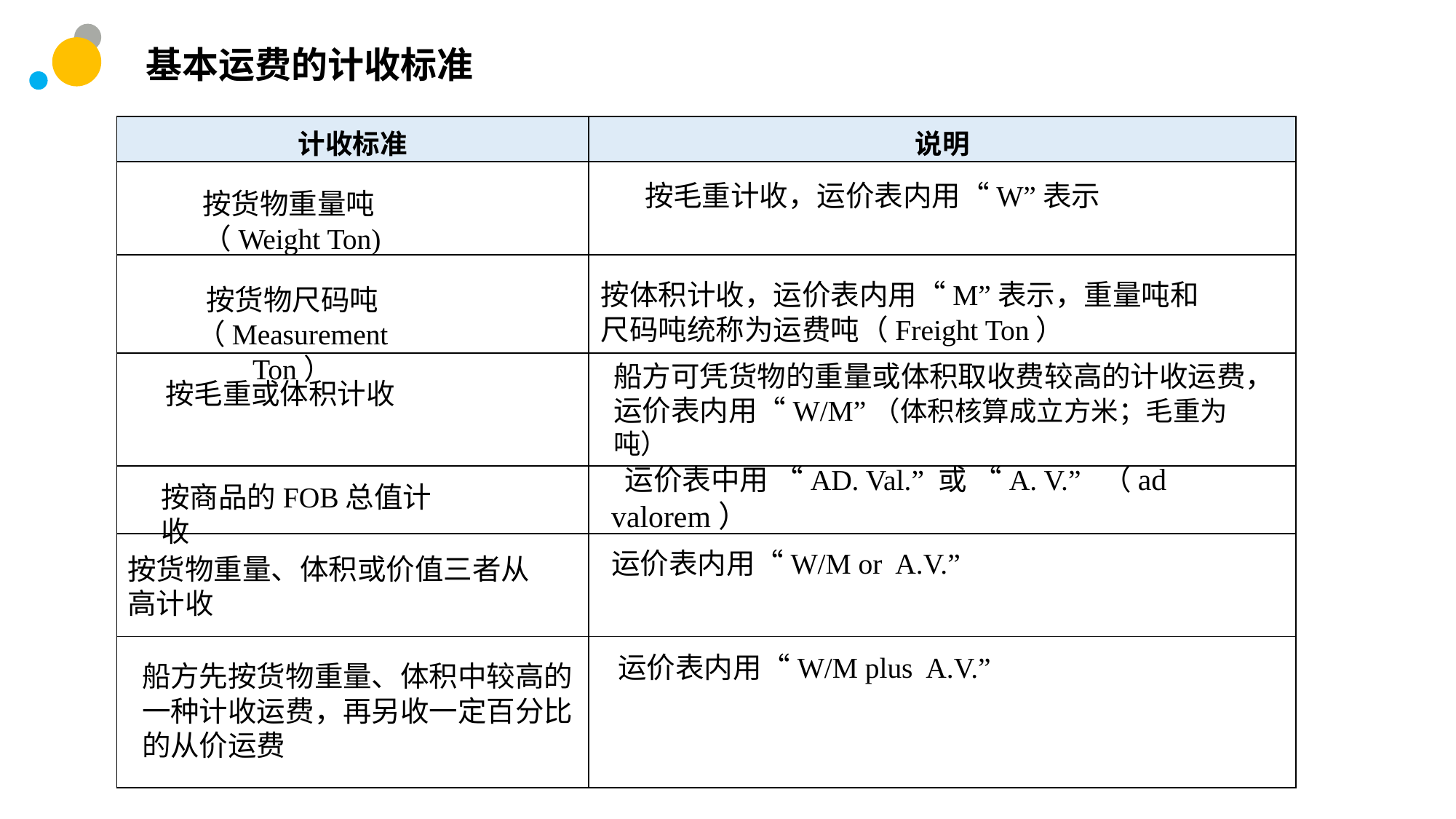

基本运费的计收标准
子任务1：制定货物的名称和品质条款
| 计收标准 | 说明 |
| --- | --- |
|  |  |
|  |  |
|  |  |
|  |  |
|  |  |
|  |  |
按毛重计收，运价表内用“W”表示
按货物重量吨（Weight Ton)

按体积计收，运价表内用“M”表示，重量吨和尺码吨统称为运费吨（Freight Ton）
按货物尺码吨
（Measurement Ton）
船方可凭货物的重量或体积取收费较高的计收运费，运价表内用“W/M”（体积核算成立方米；毛重为吨）
按毛重或体积计收
 运价表中用 “AD. Val.” 或 “A. V.”  （ad valorem）
按商品的FOB总值计收
运价表内用“W/M or  A.V.”
按货物重量、体积或价值三者从高计收
运价表内用“W/M plus  A.V.”
船方先按货物重量、体积中较高的一种计收运费，再另收一定百分比的从价运费